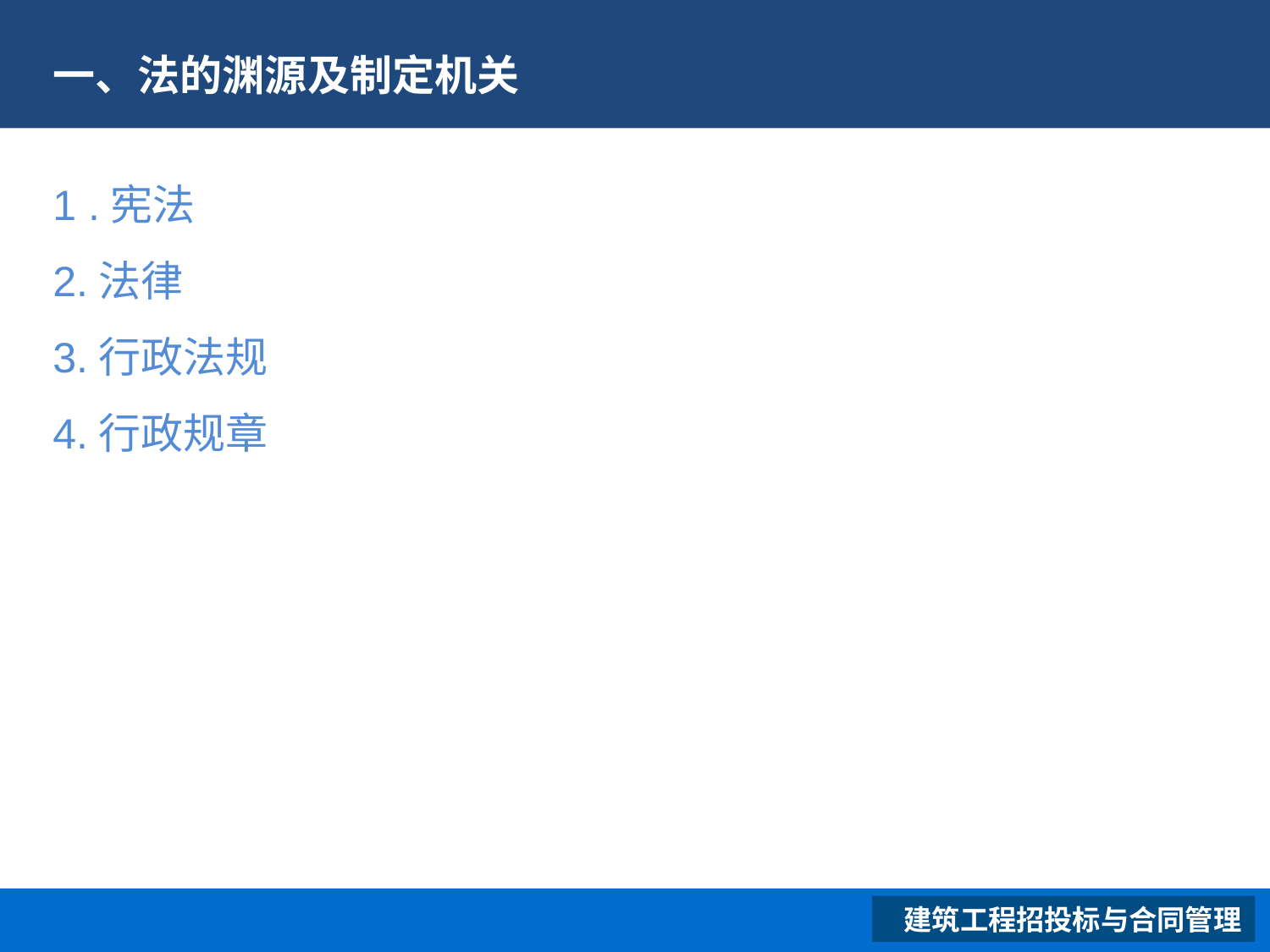

# 一、法的渊源及制定机关
   1 .宪法
   2.法律
   3.行政法规
   4.行政规章

  建筑工程招投标与合同管理
XXXXXXXXXXXXXXXXXX